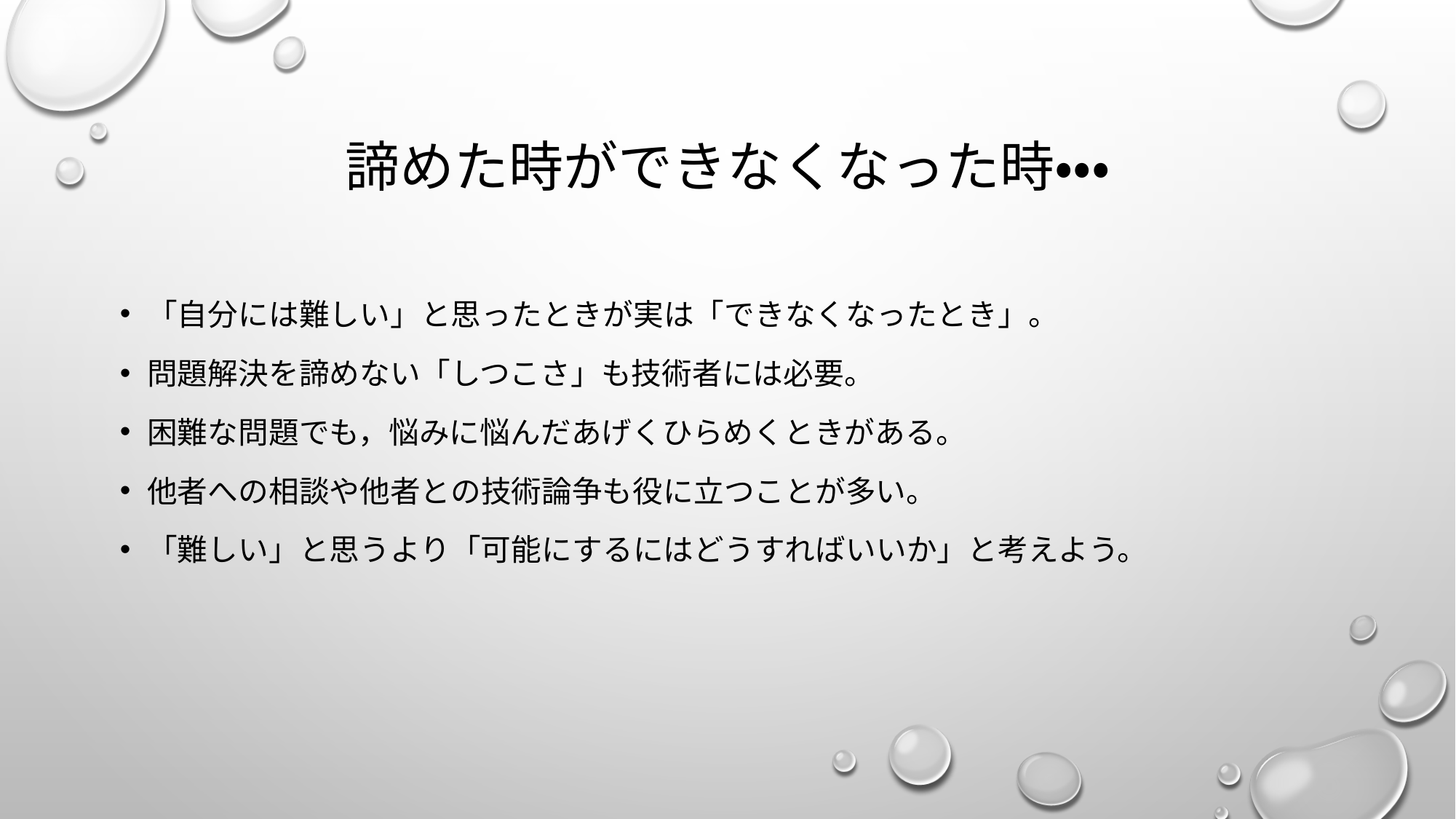

# 諦めた時ができなくなった時・・・
「自分には難しい」と思ったときが実は「できなくなったとき」。
問題解決を諦めない「しつこさ」も技術者には必要。
困難な問題でも，悩みに悩んだあげくひらめくときがある。
他者への相談や他者との技術論争も役に立つことが多い。
「難しい」と思うより「可能にするにはどうすればいいか」と考えよう。